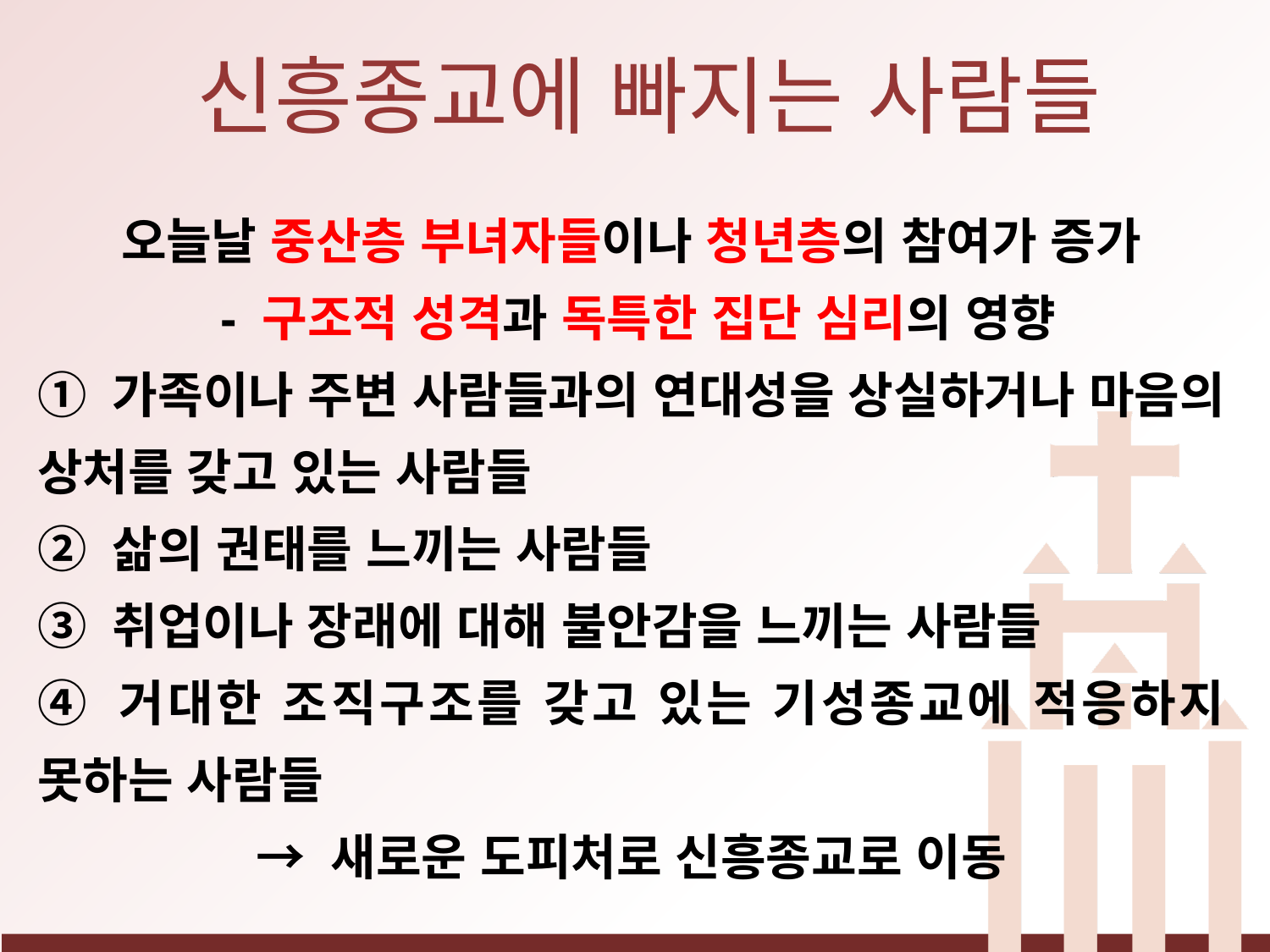

신흥종교에 빠지는 사람들
오늘날 중산층 부녀자들이나 청년층의 참여가 증가
 - 구조적 성격과 독특한 집단 심리의 영향
① 가족이나 주변 사람들과의 연대성을 상실하거나 마음의 상처를 갖고 있는 사람들
② 삶의 권태를 느끼는 사람들
③ 취업이나 장래에 대해 불안감을 느끼는 사람들
④ 거대한 조직구조를 갖고 있는 기성종교에 적응하지 못하는 사람들
→ 새로운 도피처로 신흥종교로 이동